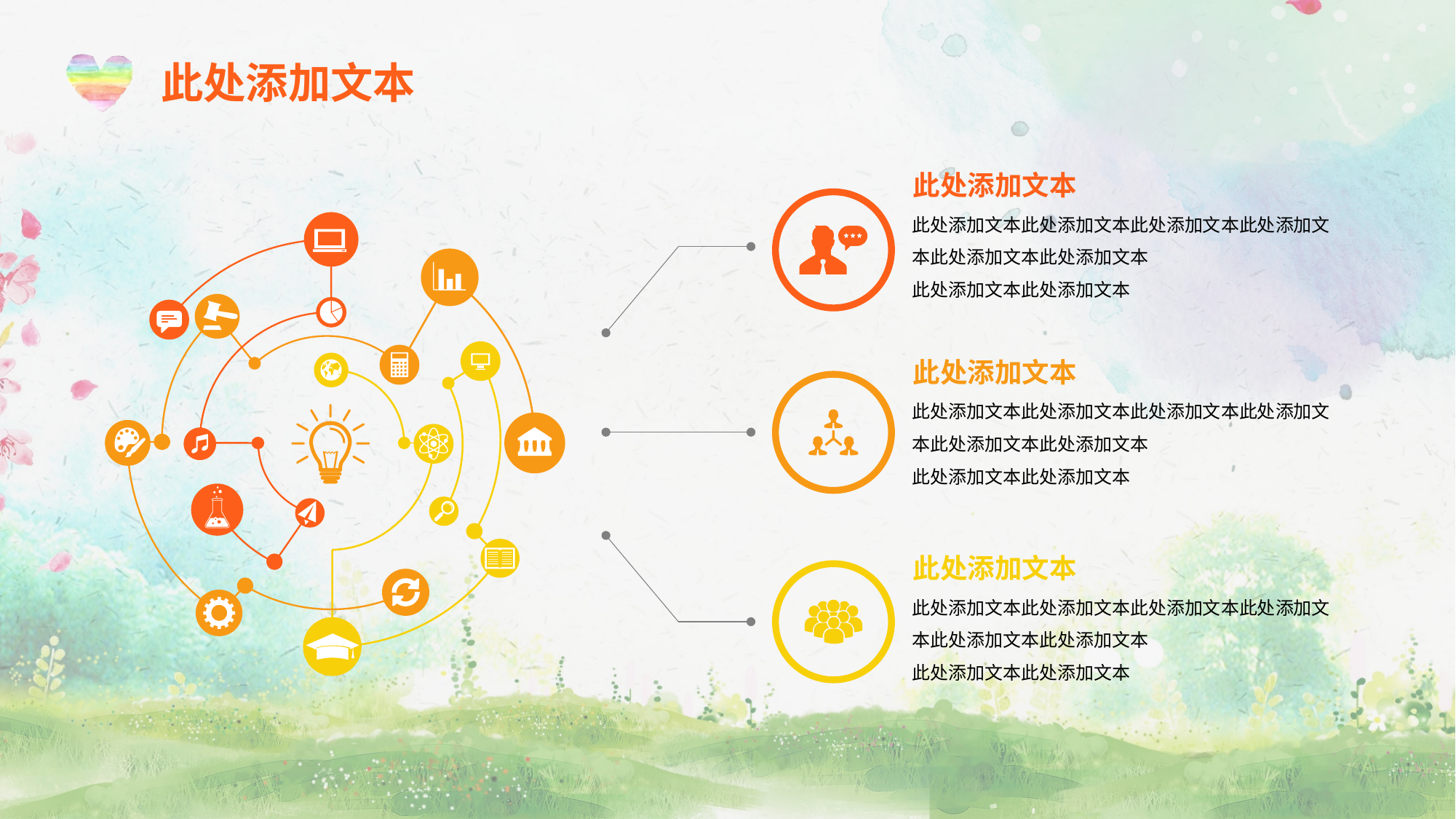

此处添加文本
此处添加文本

此处添加文本此处添加文本此处添加文本此处添加文本此处添加文本此处添加文本
此处添加文本此处添加文本

此处添加文本

此处添加文本此处添加文本此处添加文本此处添加文本此处添加文本此处添加文本
此处添加文本此处添加文本

此处添加文本

此处添加文本此处添加文本此处添加文本此处添加文本此处添加文本此处添加文本
此处添加文本此处添加文本